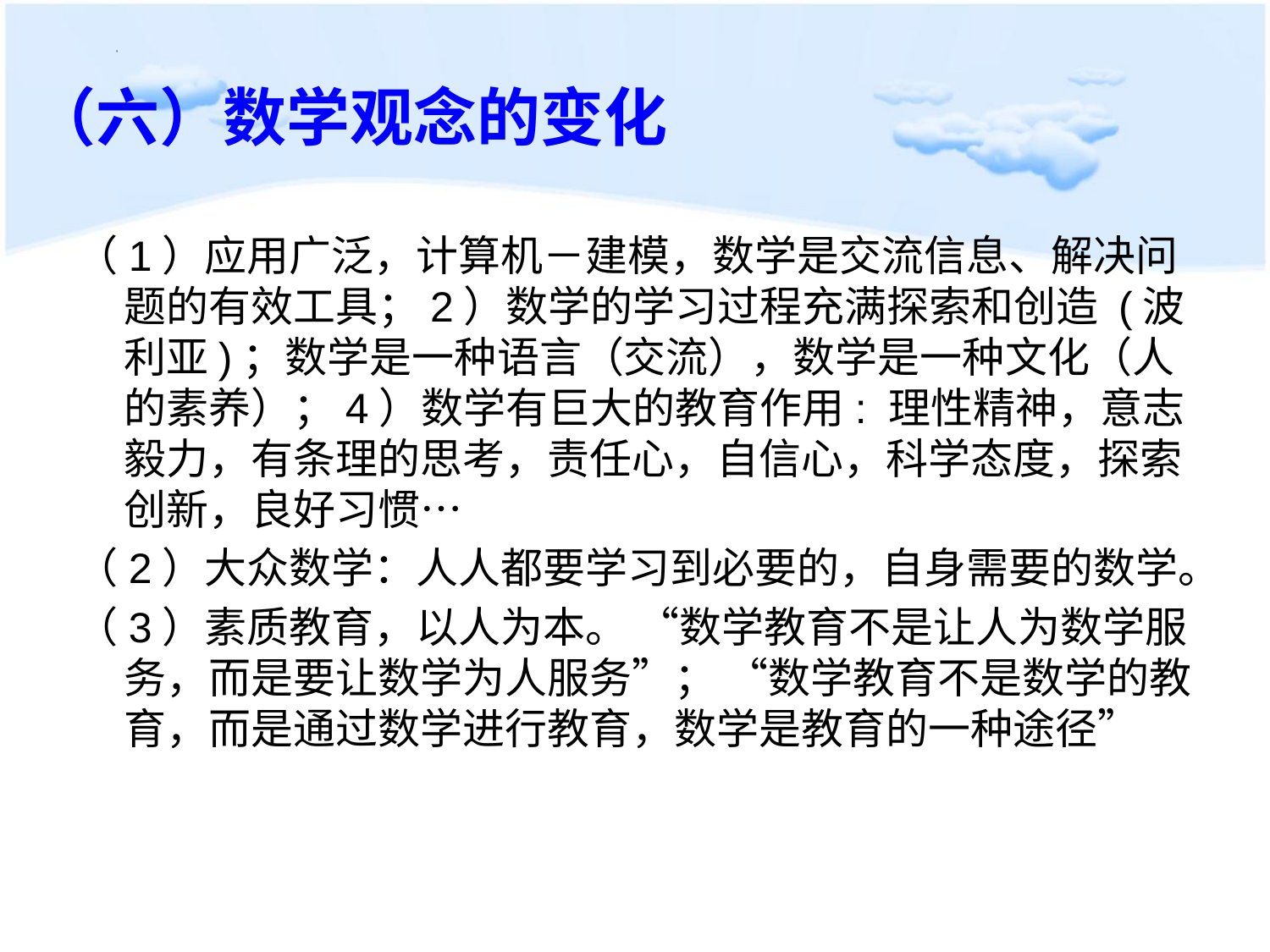

# （六）数学观念的变化
（1）应用广泛，计算机－建模，数学是交流信息、解决问题的有效工具；2）数学的学习过程充满探索和创造 (波利亚)；数学是一种语言（交流），数学是一种文化（人的素养）；4）数学有巨大的教育作用: 理性精神，意志毅力，有条理的思考，责任心，自信心，科学态度，探索创新，良好习惯…
（2）大众数学：人人都要学习到必要的，自身需要的数学。
（3）素质教育，以人为本。 “数学教育不是让人为数学服务，而是要让数学为人服务”； “数学教育不是数学的教育，而是通过数学进行教育，数学是教育的一种途径”